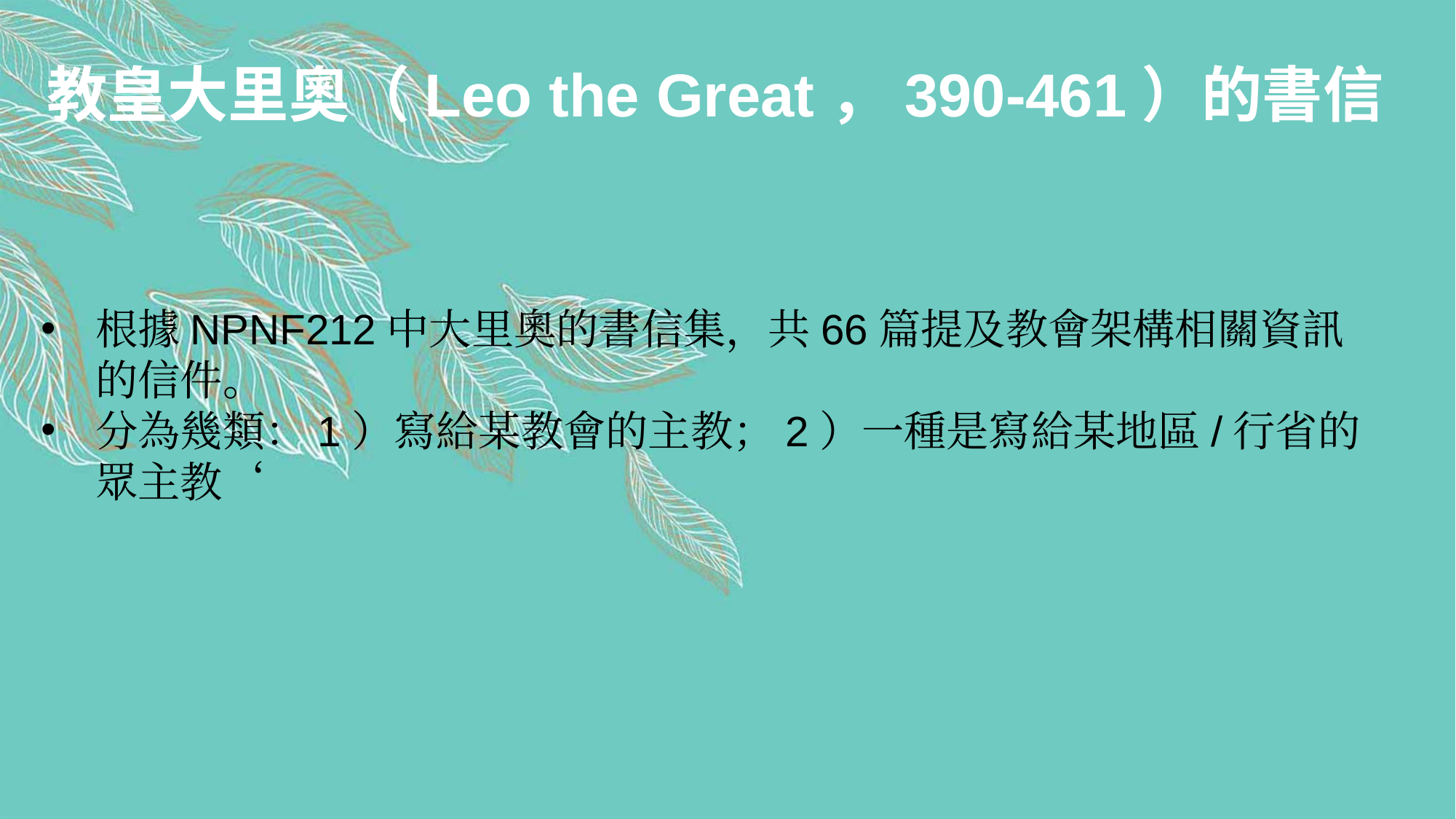

教皇大里奧（Leo the Great，390-461）的書信
根據NPNF212中大里奧的書信集，共66篇提及教會架構相關資訊的信件。
分為幾類：1）寫給某教會的主教；2）一種是寫給某地區/行省的眾主教‘